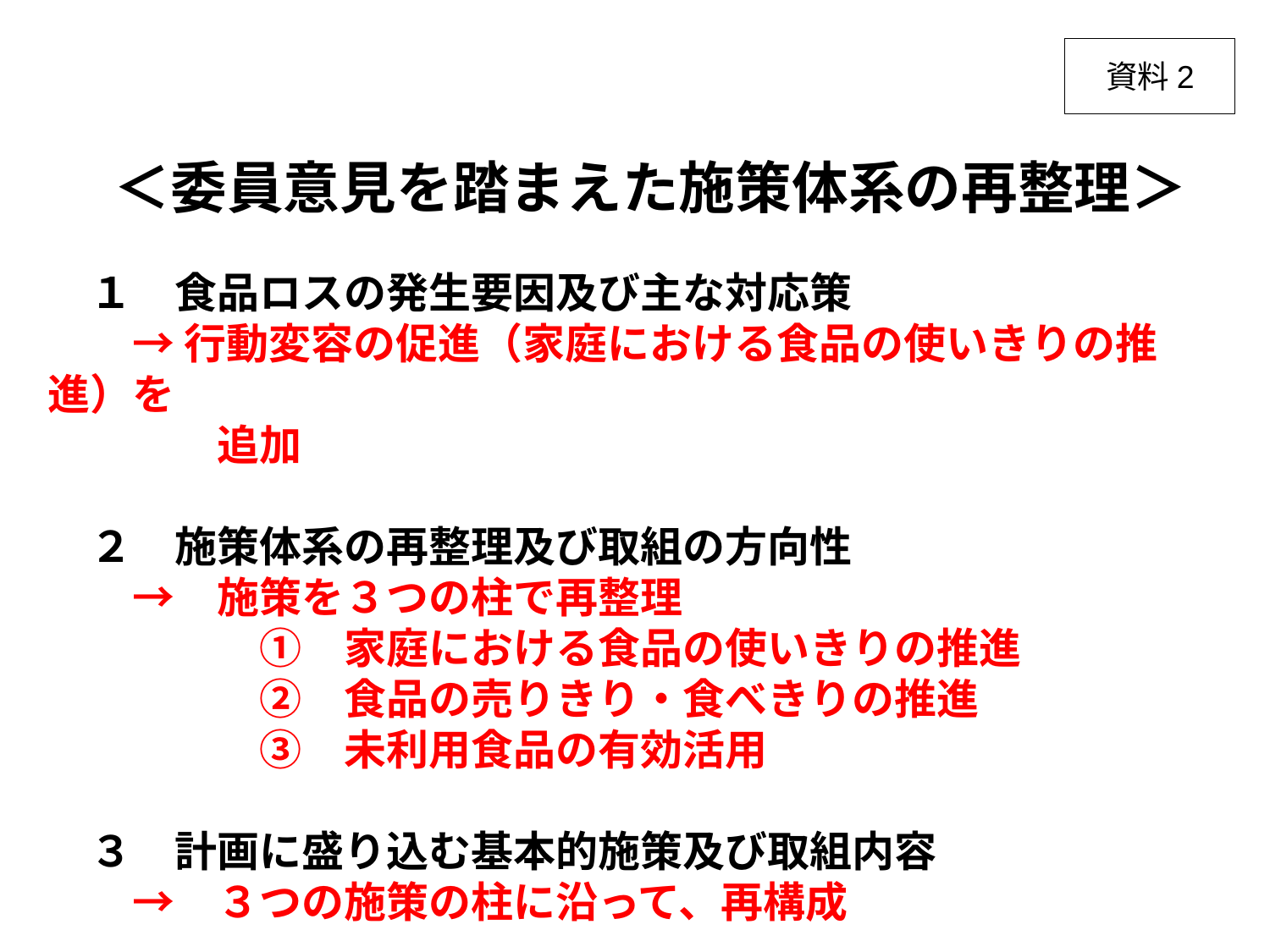

資料2
　＜委員意見を踏まえた施策体系の再整理＞
　１　食品ロスの発生要因及び主な対応策
　　→ 行動変容の促進（家庭における食品の使いきりの推進）を
　　　　追加
　２　施策体系の再整理及び取組の方向性
　　→　施策を３つの柱で再整理
　　　　　①　家庭における食品の使いきりの推進
　　　　　②　食品の売りきり・食べきりの推進
　　　　　③　未利用食品の有効活用

　３　計画に盛り込む基本的施策及び取組内容
　　→　３つの施策の柱に沿って、再構成